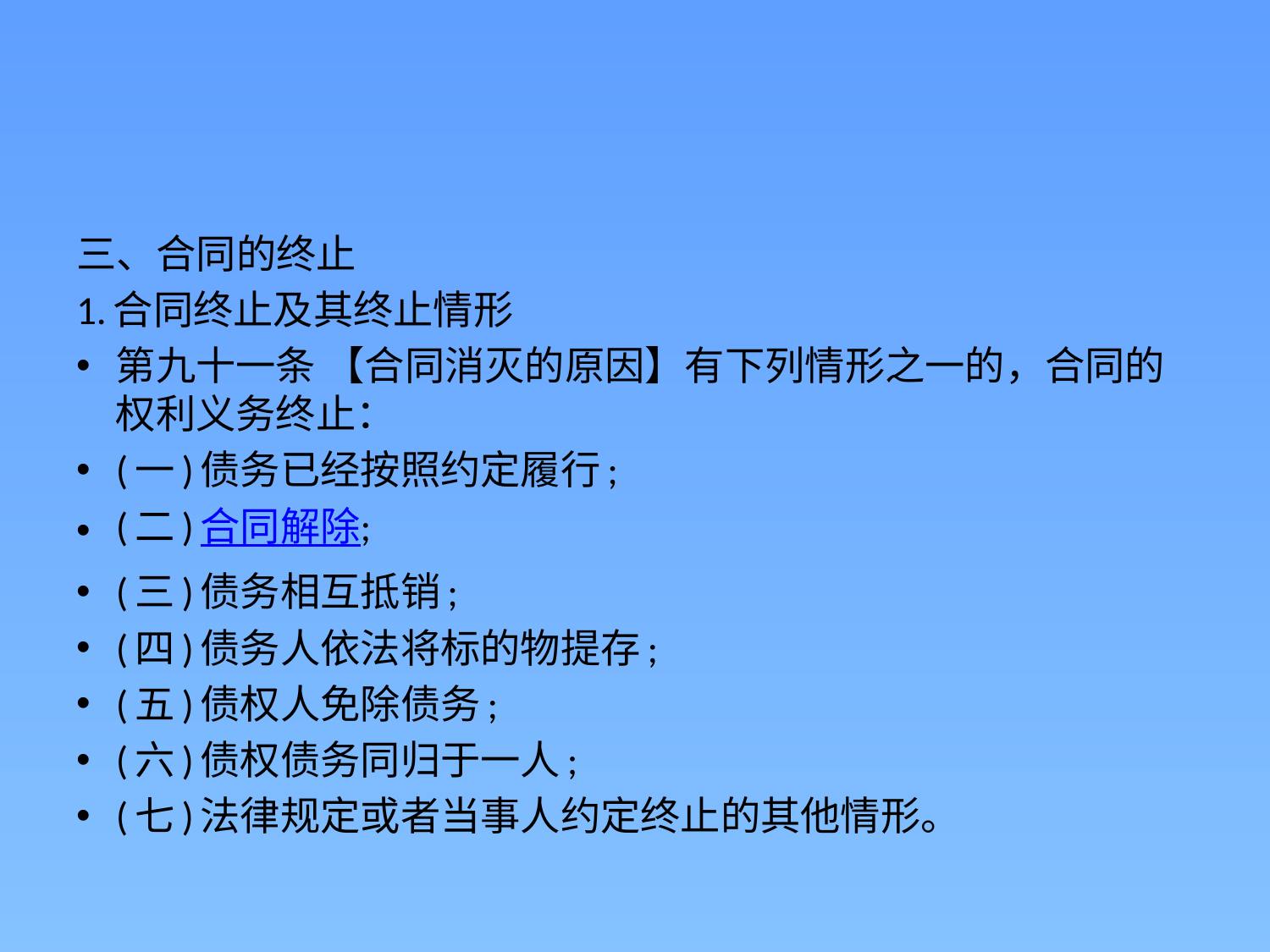

#
三、合同的终止
1.合同终止及其终止情形
第九十一条 【合同消灭的原因】有下列情形之一的，合同的权利义务终止：
(一)债务已经按照约定履行;
(二)合同解除;
(三)债务相互抵销;
(四)债务人依法将标的物提存;
(五)债权人免除债务;
(六)债权债务同归于一人;
(七)法律规定或者当事人约定终止的其他情形。